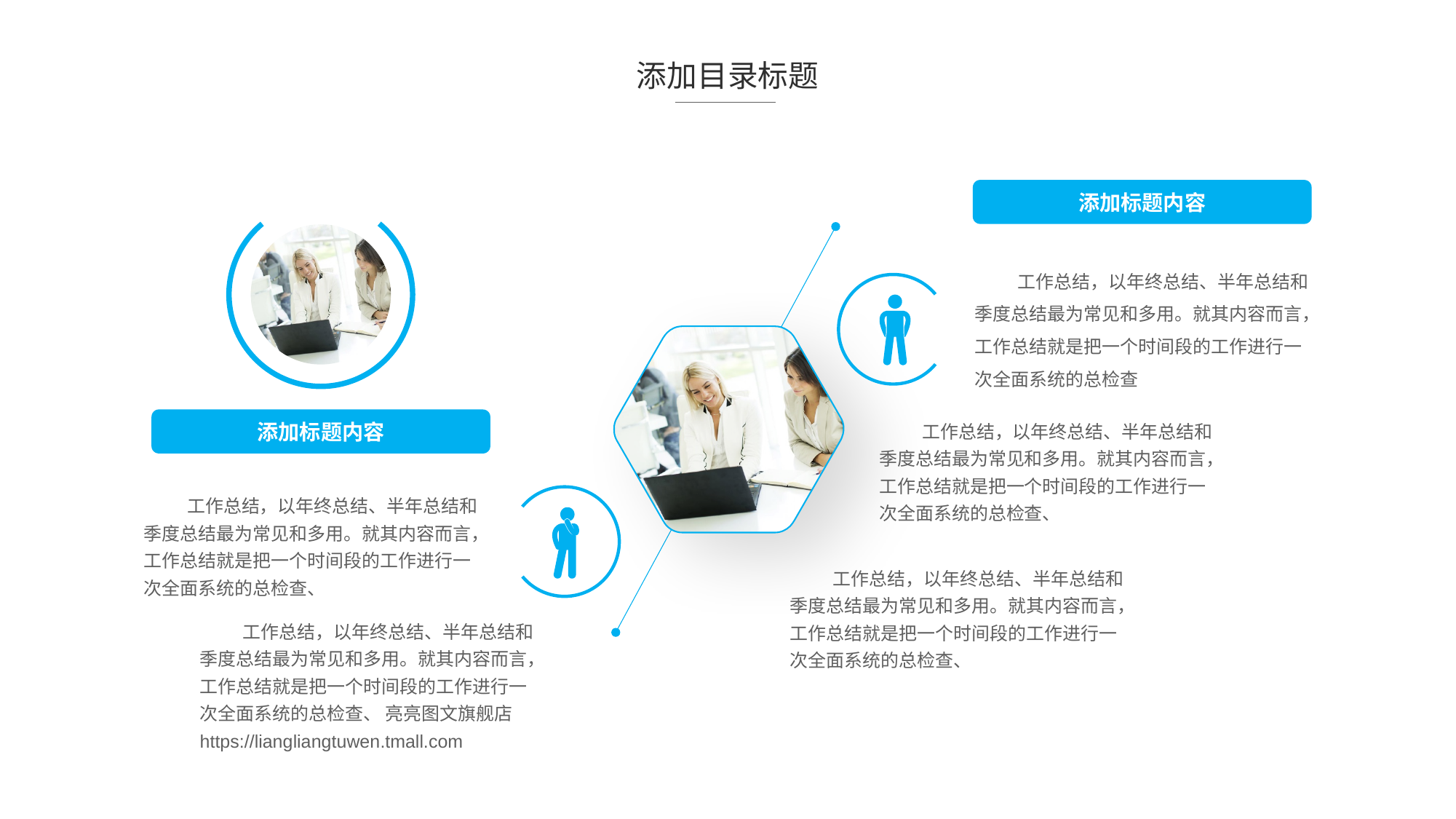

添加目录标题
添加标题内容

工作总结，以年终总结、半年总结和季度总结最为常见和多用。就其内容而言，工作总结就是把一个时间段的工作进行一次全面系统的总检查

添加标题内容
工作总结，以年终总结、半年总结和季度总结最为常见和多用。就其内容而言，工作总结就是把一个时间段的工作进行一次全面系统的总检查、
工作总结，以年终总结、半年总结和季度总结最为常见和多用。就其内容而言，工作总结就是把一个时间段的工作进行一次全面系统的总检查、

工作总结，以年终总结、半年总结和季度总结最为常见和多用。就其内容而言，工作总结就是把一个时间段的工作进行一次全面系统的总检查、
工作总结，以年终总结、半年总结和季度总结最为常见和多用。就其内容而言，工作总结就是把一个时间段的工作进行一次全面系统的总检查、 亮亮图文旗舰店https://liangliangtuwen.tmall.com

.